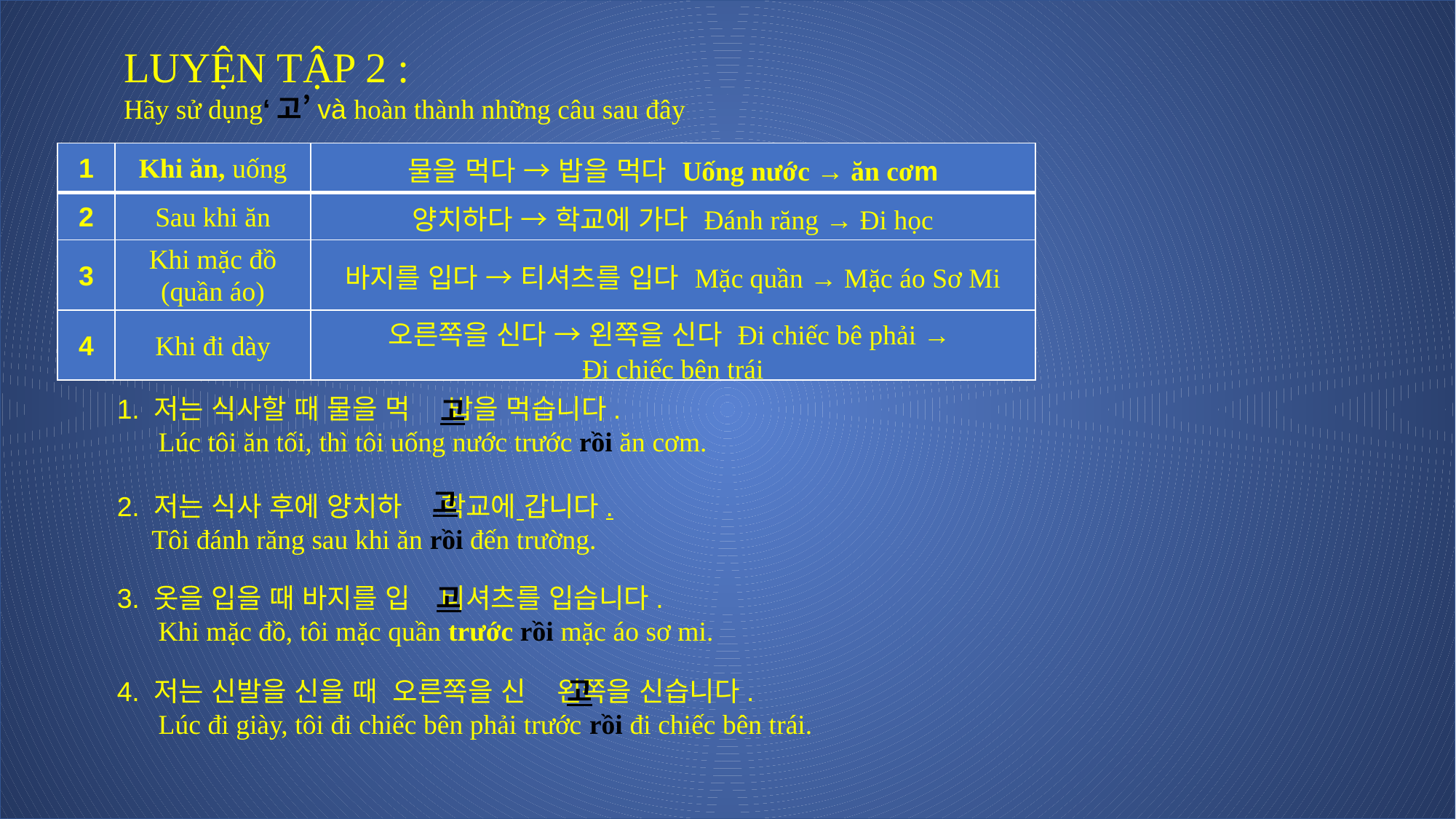

LUYỆN TẬP 2 :
Hãy sử dụng‘고’và hoàn thành những câu sau đây
| 1 | Khi ăn, uống | 물을 먹다 → 밥을 먹다 Uống nước → ăn cơm |
| --- | --- | --- |
| 2 | Sau khi ăn | 양치하다 → 학교에 가다 Đánh răng → Đi học |
| 3 | Khi mặc đồ (quần áo) | 바지를 입다 → 티셔츠를 입다 Mặc quần → Mặc áo Sơ Mi |
| 4 | Khi đi dày | 오른쪽을 신다 → 왼쪽을 신다 Đi chiếc bê phải → Đi chiếc bên trái |
1. 저는 식사할 때 물을 먹     밥을 먹습니다.
      Lúc tôi ăn tối, thì tôi uống nước trước rồi ăn cơm.
고
고
2. 저는 식사 후에 양치하     학교에 갑니다.
     Tôi đánh răng sau khi ăn rồi đến trường.
3. 옷을 입을 때 바지를 입    티셔츠를 입습니다.
      Khi mặc đồ, tôi mặc quần trước rồi mặc áo sơ mi.
고
고
4. 저는 신발을 신을 때  오른쪽을 신    왼쪽을 신습니다.
      Lúc đi giày, tôi đi chiếc bên phải trước rồi đi chiếc bên trái.